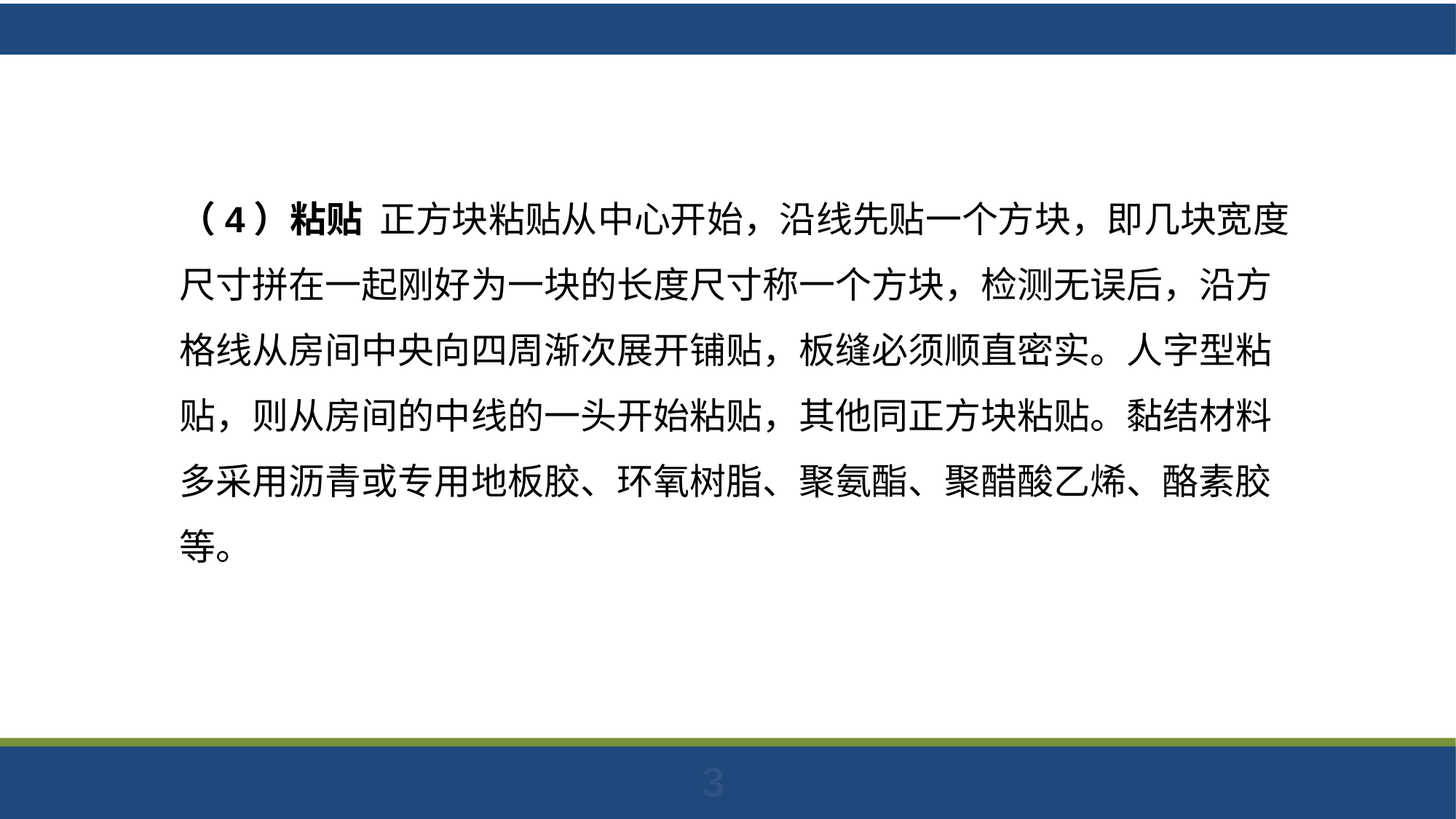

（4）粘贴  正方块粘贴从中心开始，沿线先贴一个方块，即几块宽度尺寸拼在一起刚好为一块的长度尺寸称一个方块，检测无误后，沿方格线从房间中央向四周渐次展开铺贴，板缝必须顺直密实。人字型粘贴，则从房间的中线的一头开始粘贴，其他同正方块粘贴。黏结材料多采用沥青或专用地板胶、环氧树脂、聚氨酯、聚醋酸乙烯、酪素胶等。

3